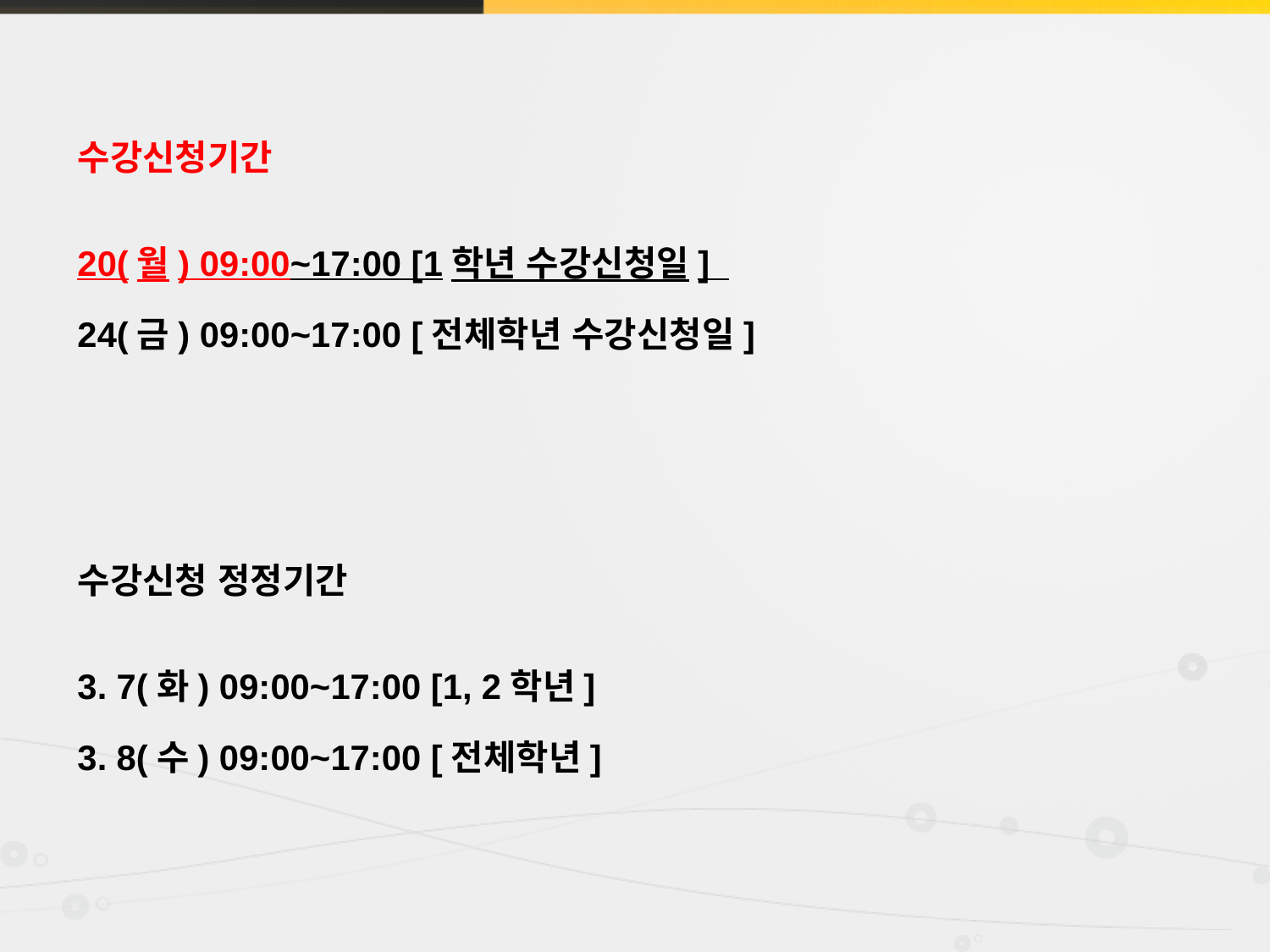

수강신청기간

20(월) 09:00~17:00 [1학년 수강신청일]

24(금) 09:00~17:00 [전체학년 수강신청일]

수강신청 정정기간

3. 7(화) 09:00~17:00 [1, 2학년]

3. 8(수) 09:00~17:00 [전체학년]